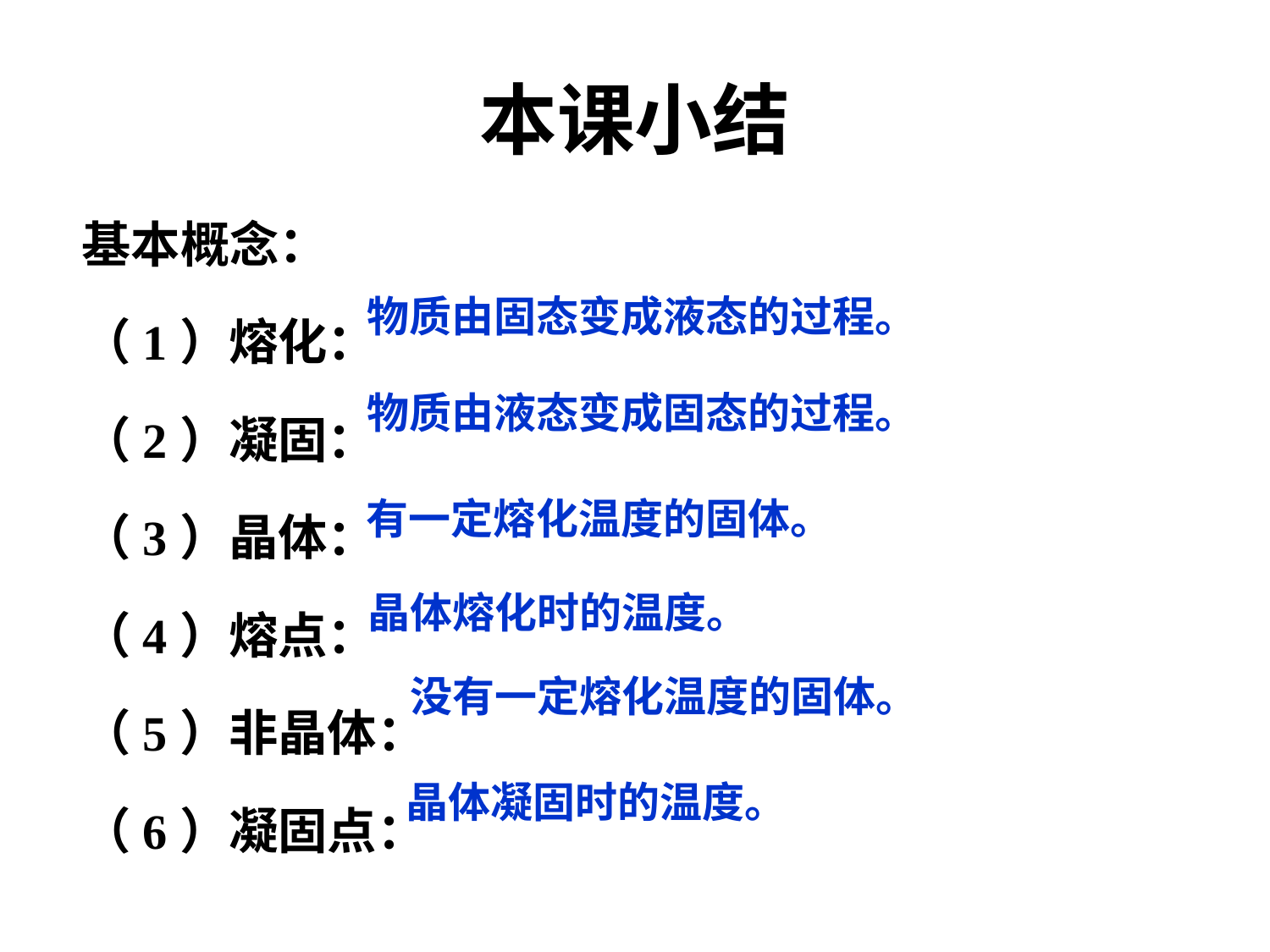

# 本课小结
基本概念：
（1）熔化：
（2）凝固：
（3）晶体：
（4）熔点：
（5）非晶体：
（6）凝固点：
物质由固态变成液态的过程。
物质由液态变成固态的过程。
有一定熔化温度的固体。
晶体熔化时的温度。
没有一定熔化温度的固体。
晶体凝固时的温度。